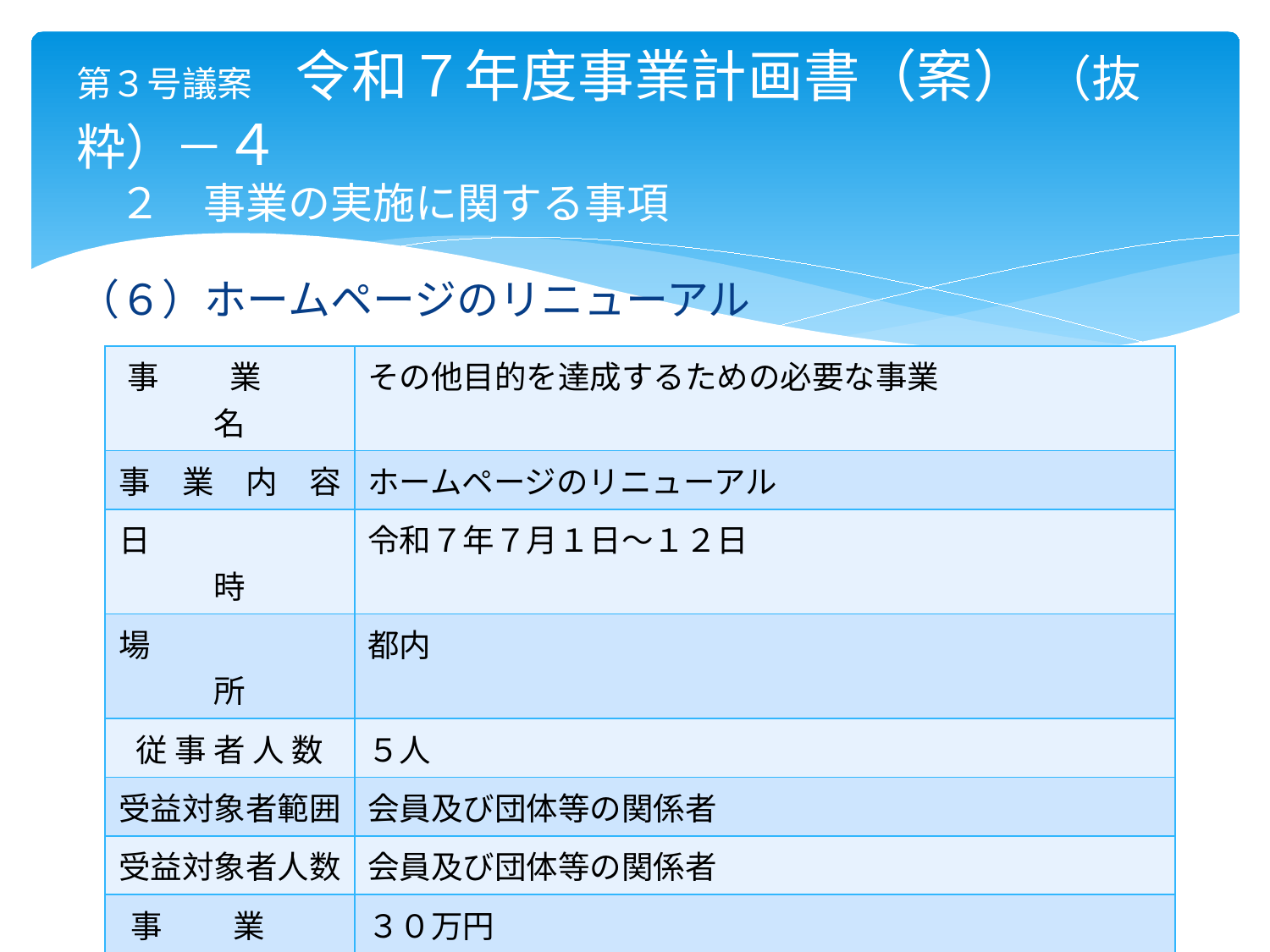

# 第３号議案　令和７年度事業計画書（案） （抜粋）－４ 　２　事業の実施に関する事項
（６）ホームページのリニューアル
| 事　 　業 　　名 | その他目的を達成するための必要な事業 |
| --- | --- |
| 事　業　内　容 | ホームページのリニューアル |
| 日　　　　　　時 | 令和７年７月１日～１２日 |
| 場　　　　　　所 | 都内 |
| 従 事 者 人 数 | ５人 |
| 受益対象者範囲 | 会員及び団体等の関係者 |
| 受益対象者人数 | 会員及び団体等の関係者 |
| 事　　 業　　 費 | ３０万円 |